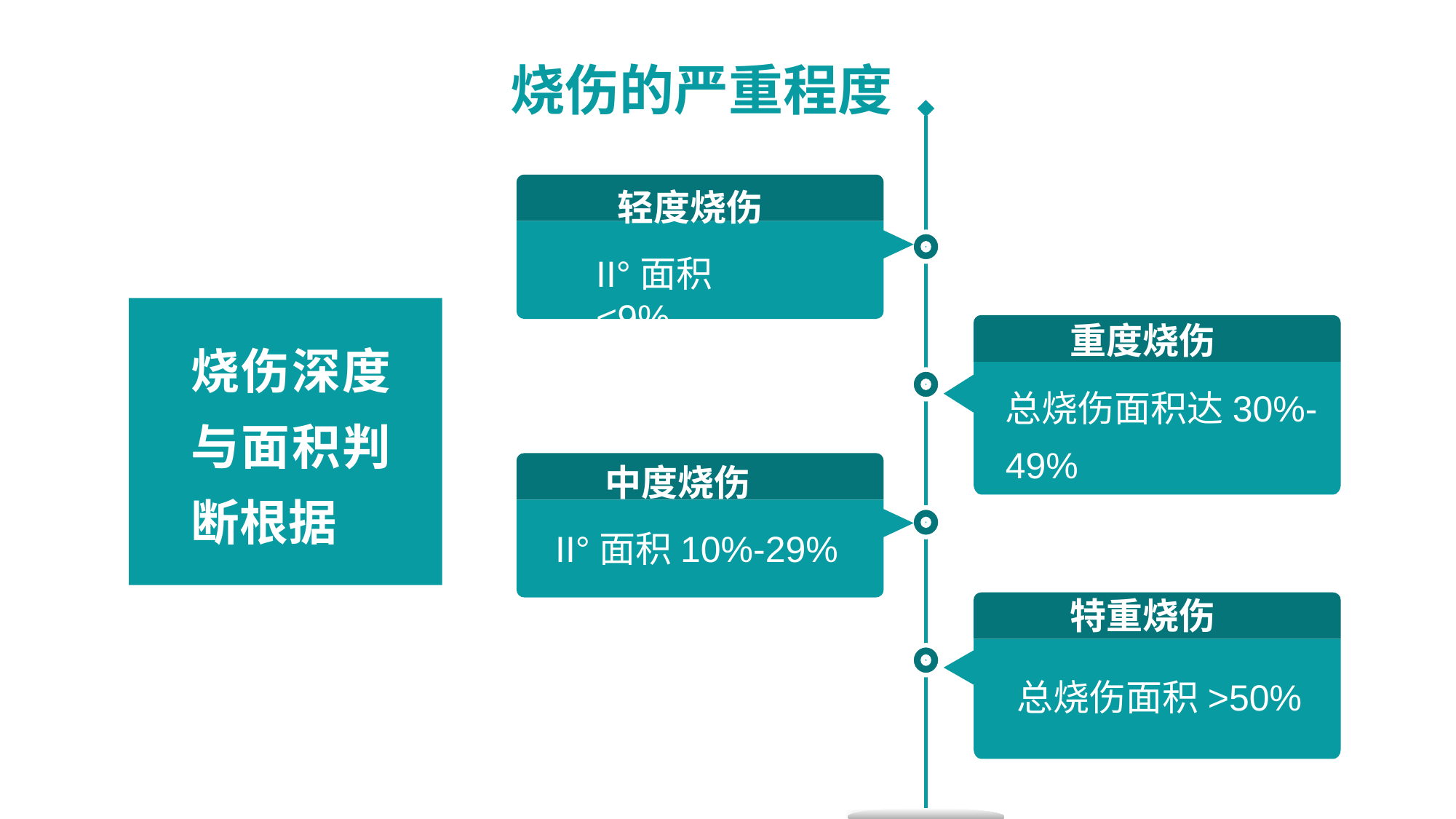

# 烧伤的严重程度

轻度烧伤
II°面积<9%

重度烧伤
烧伤深度与面积判断根据
总烧伤面积达30%-
49%
中度烧伤
II°面积10%-29%

特重烧伤
总烧伤面积>50%